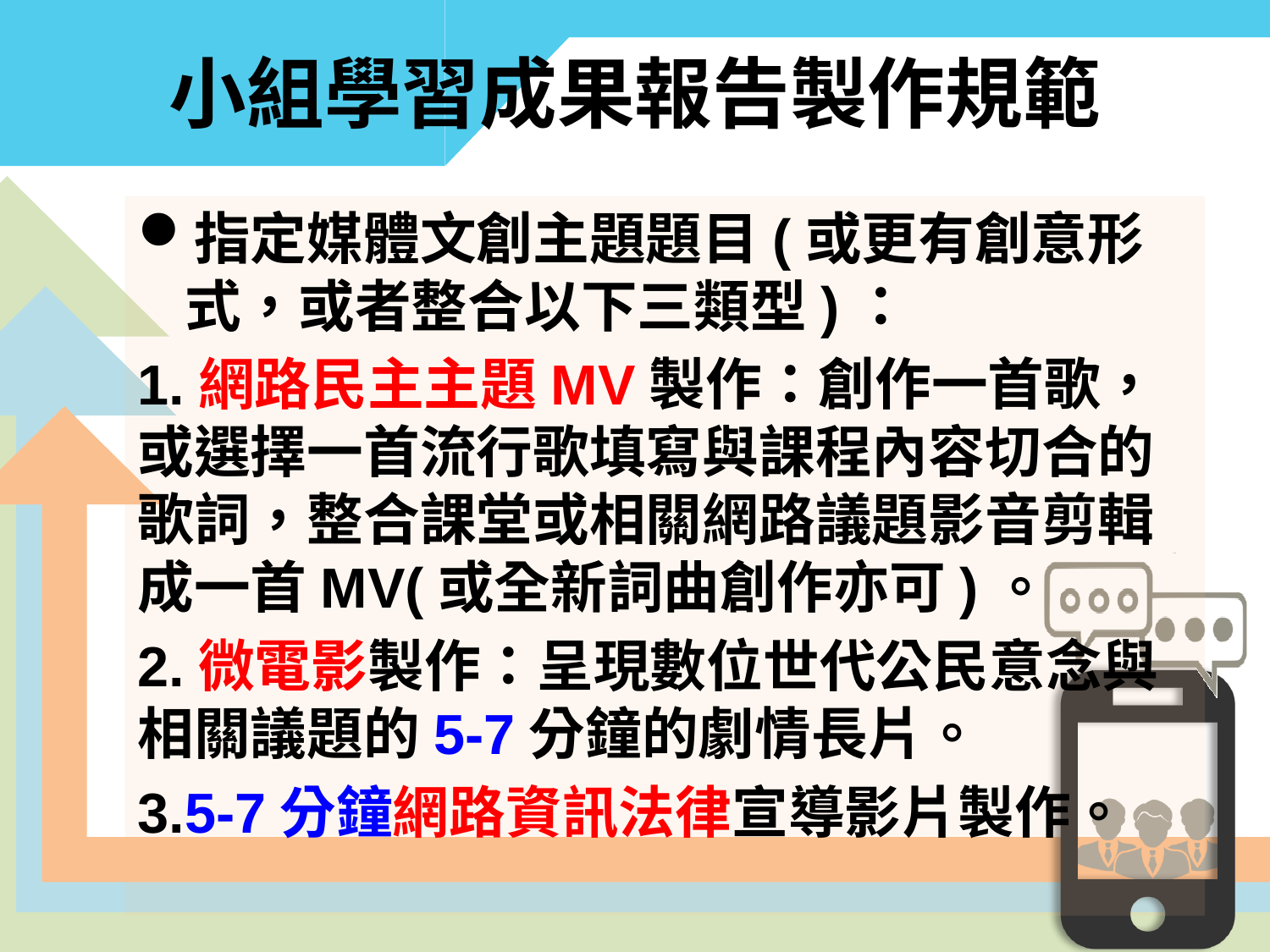

# 小組學習成果報告製作規範
指定媒體文創主題題目(或更有創意形式，或者整合以下三類型)：
1.網路民主主題MV製作：創作一首歌，或選擇一首流行歌填寫與課程內容切合的歌詞，整合課堂或相關網路議題影音剪輯成一首MV(或全新詞曲創作亦可)。
2.微電影製作：呈現數位世代公民意念與相關議題的5-7分鐘的劇情長片。
3.5-7分鐘網路資訊法律宣導影片製作。